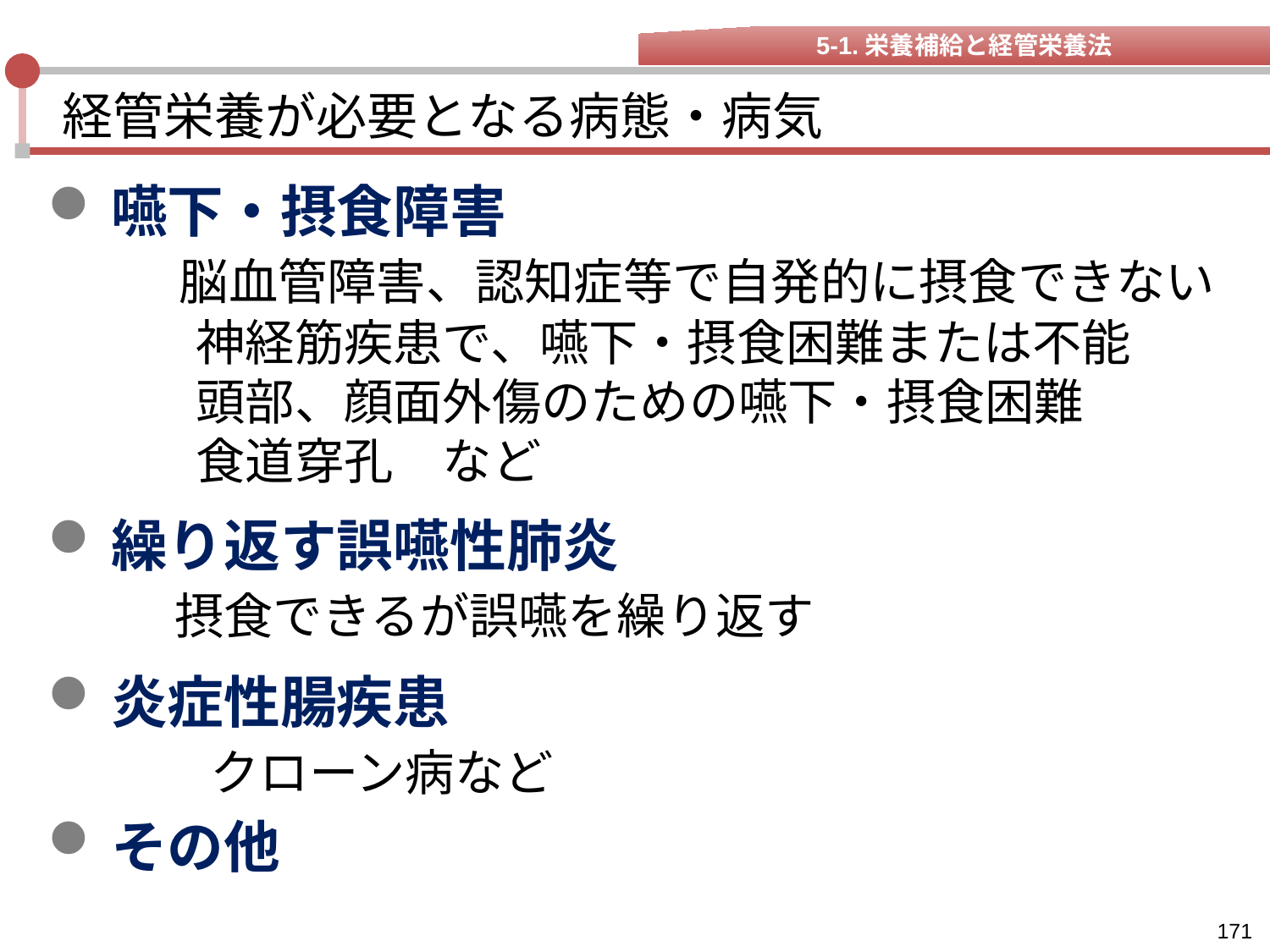

5-1.栄養補給と経管栄養法
# 経管栄養が必要となる病態・病気
嚥下・摂食障害
　  脳血管障害、認知症等で自発的に摂食できない
　　神経筋疾患で、嚥下・摂食困難または不能
　　頭部、顔面外傷のための嚥下・摂食困難
　　食道穿孔　など
繰り返す誤嚥性肺炎
     摂食できるが誤嚥を繰り返す
炎症性腸疾患
　　クローン病など
その他
171